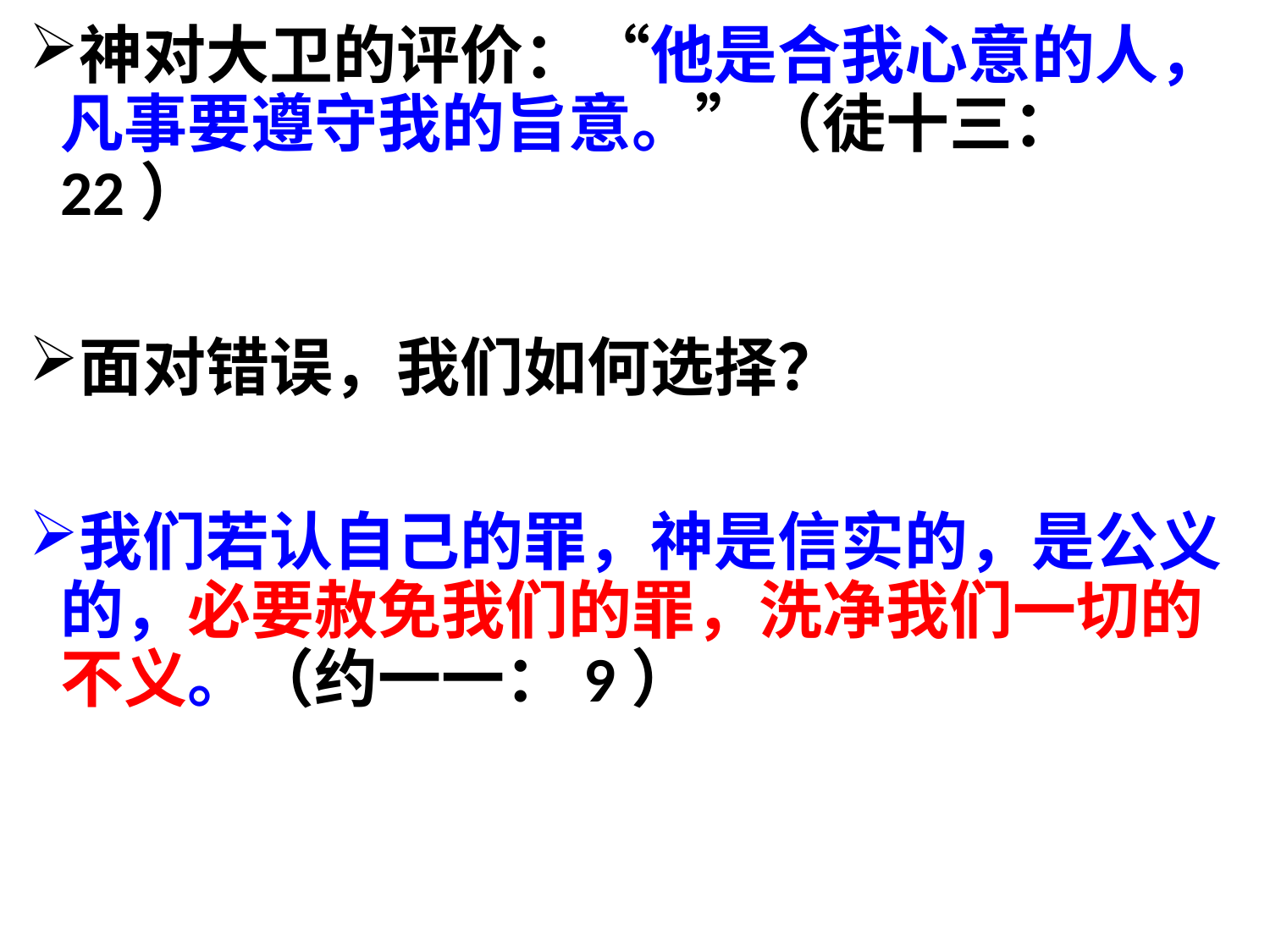

神对大卫的评价：“他是合我心意的人，凡事要遵守我的旨意。”（徒十三：22）

面对错误，我们如何选择？

我们若认自己的罪，神是信实的，是公义的，必要赦免我们的罪，洗净我们一切的不义。（约一一：9）